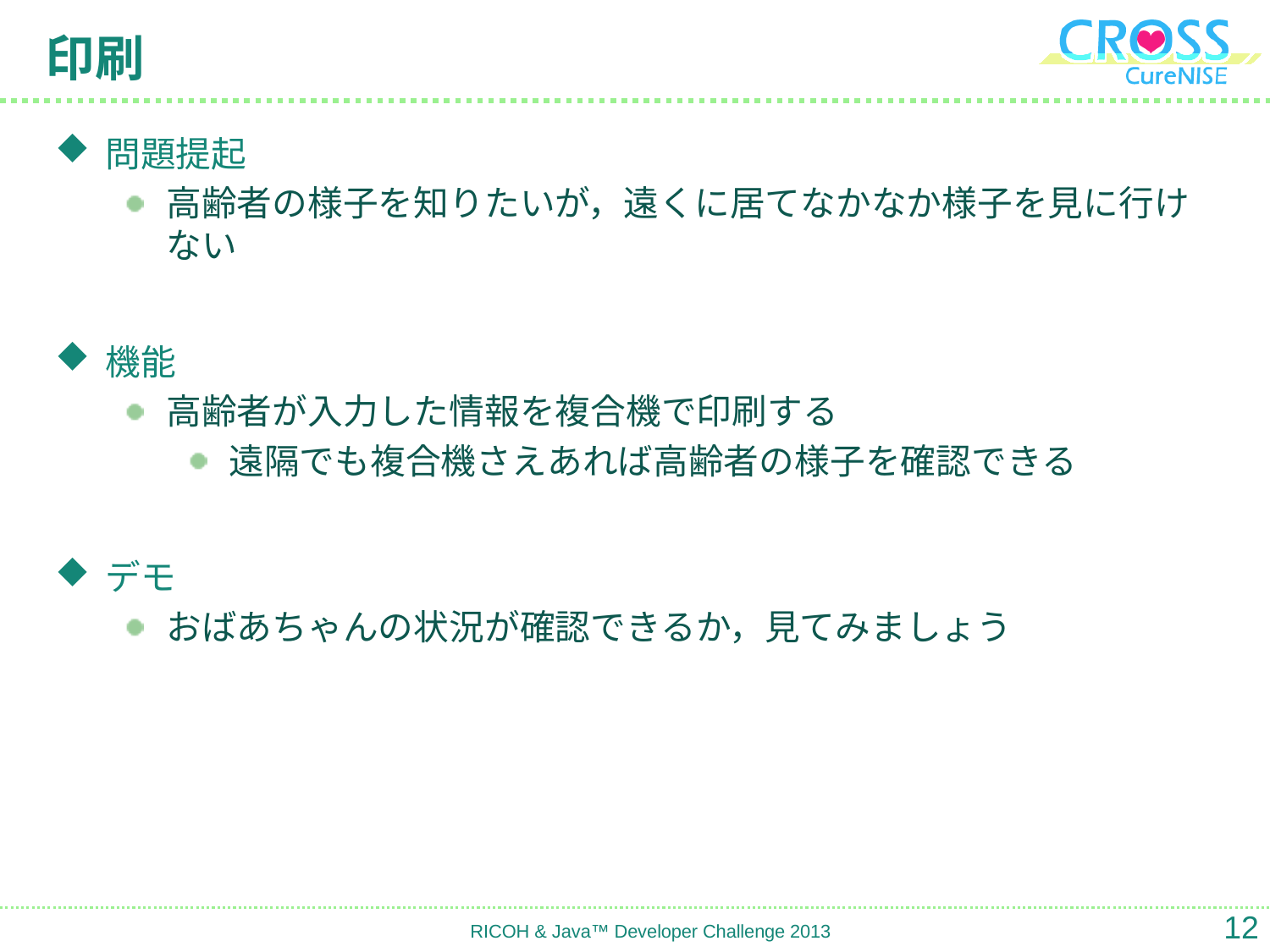

# 印刷
問題提起
高齢者の様子を知りたいが，遠くに居てなかなか様子を見に行けない

機能
高齢者が入力した情報を複合機で印刷する
遠隔でも複合機さえあれば高齢者の様子を確認できる

デモ
おばあちゃんの状況が確認できるか，見てみましょう

12
RICOH & Java™ Developer Challenge 2013